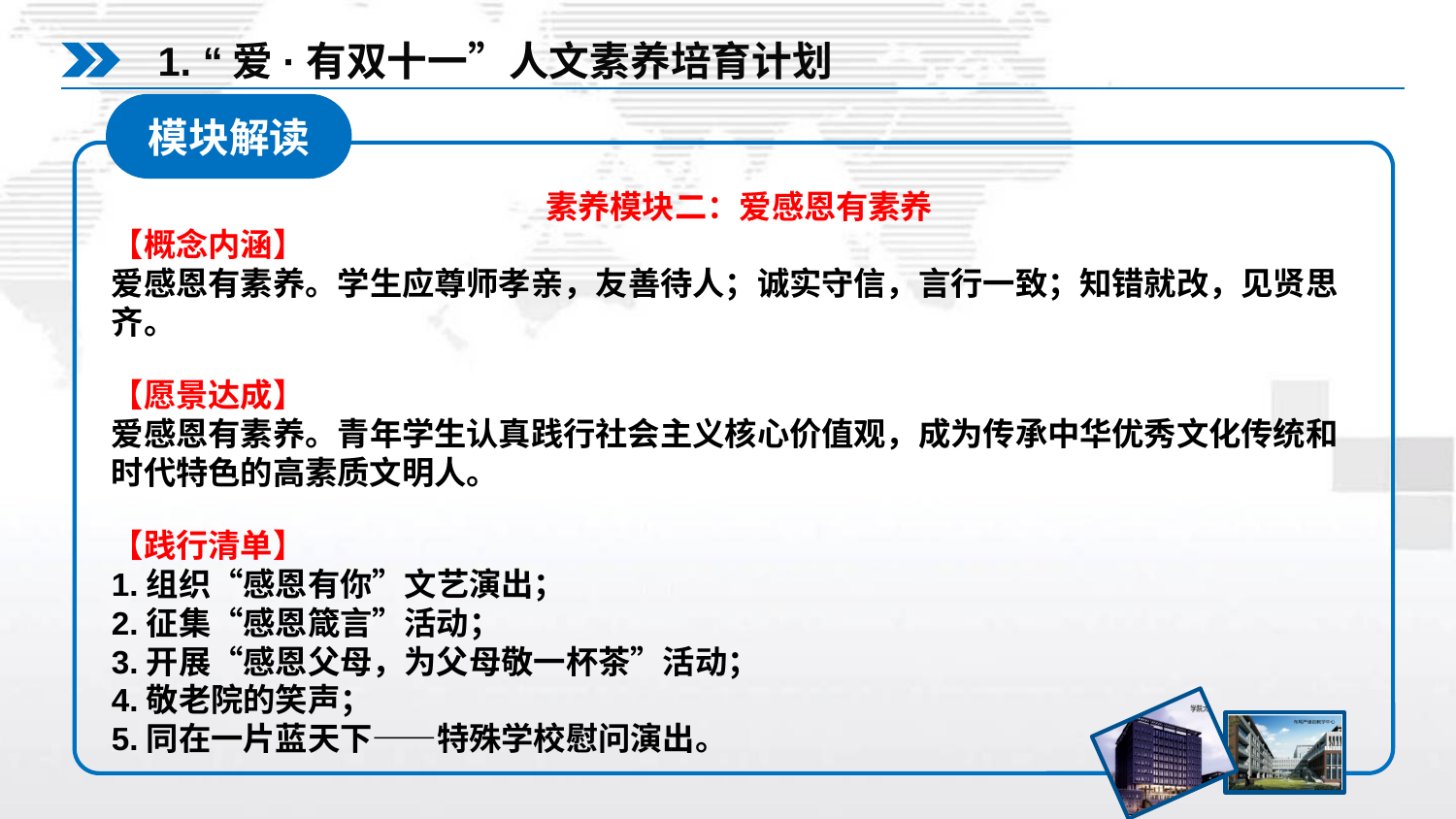

1. “爱·有双十一”人文素养培育计划

模块解读

素养模块二：爱感恩有素养
【概念内涵】
爱感恩有素养。学生应尊师孝亲，友善待人；诚实守信，言行一致；知错就改，见贤思齐。

【愿景达成】
爱感恩有素养。青年学生认真践行社会主义核心价值观，成为传承中华优秀文化传统和时代特色的高素质文明人。

【践行清单】
1.组织“感恩有你”文艺演出；
2.征集“感恩箴言”活动；
3.开展“感恩父母，为父母敬一杯茶”活动；
4.敬老院的笑声；
5.同在一片蓝天下——特殊学校慰问演出。